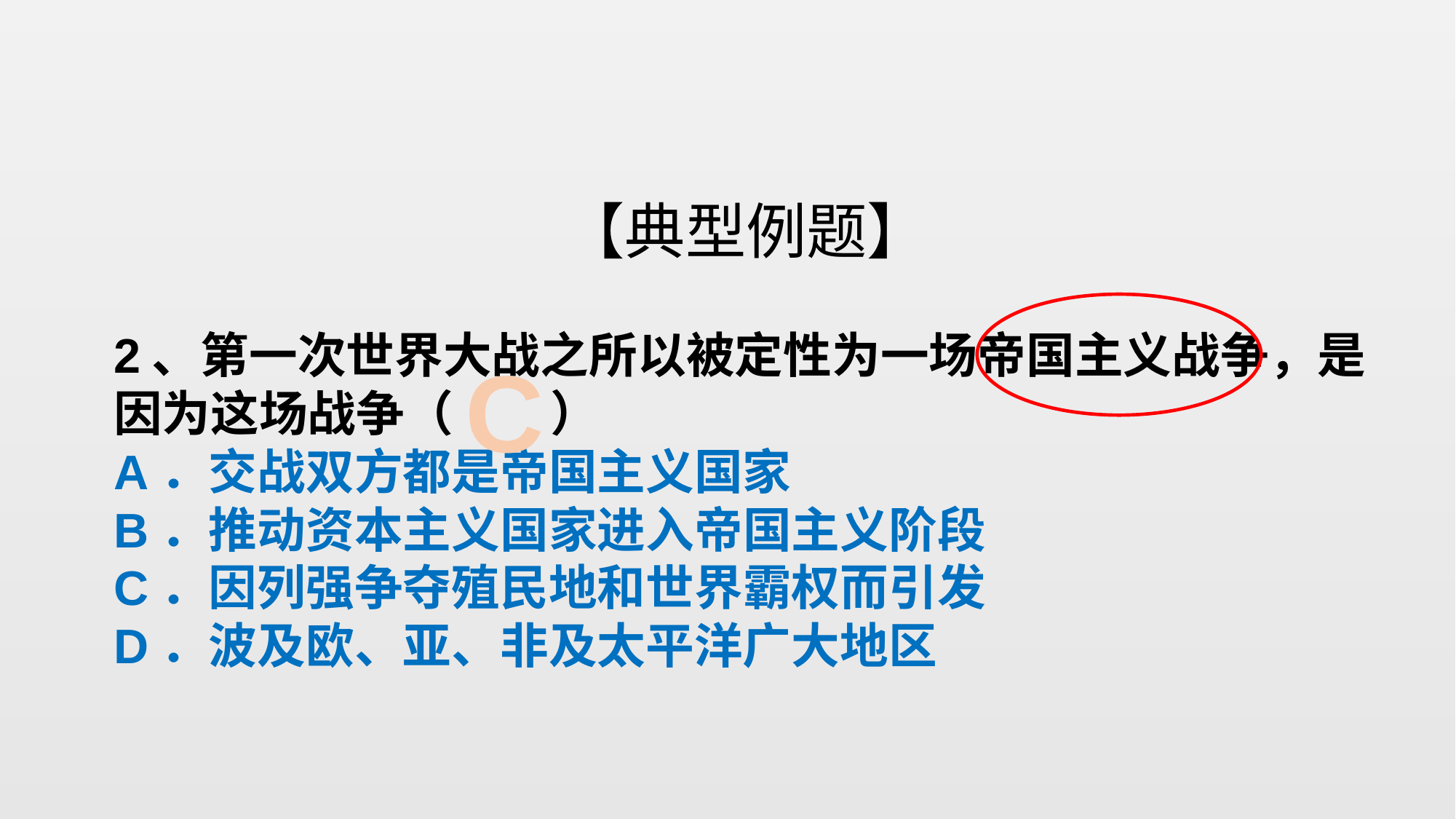

【典型例题】

2、第一次世界大战之所以被定性为一场帝国主义战争，是因为这场战争（　　）
A．交战双方都是帝国主义国家
B．推动资本主义国家进入帝国主义阶段
C．因列强争夺殖民地和世界霸权而引发
D．波及欧、亚、非及太平洋广大地区

　C